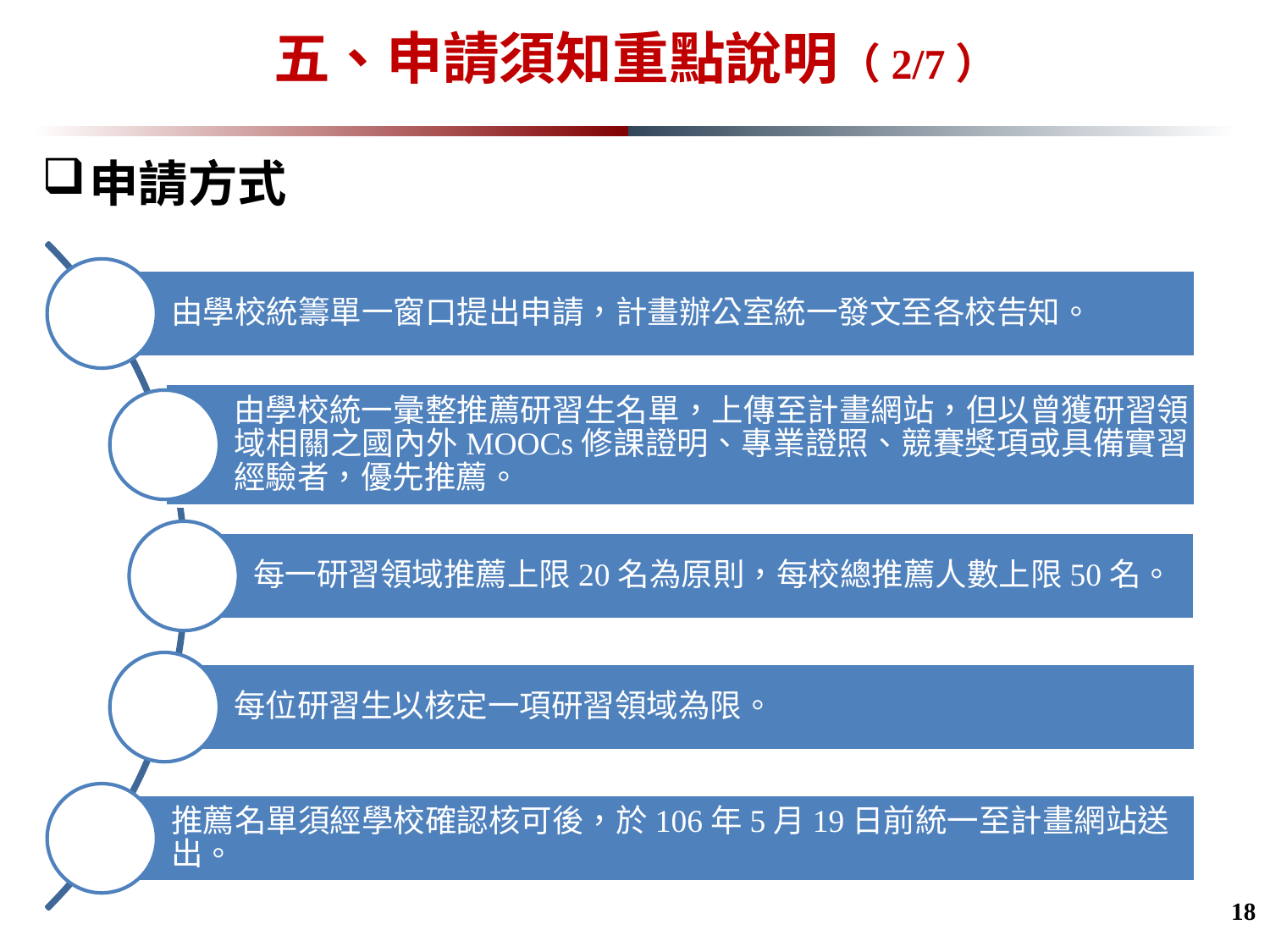

# 五、申請須知重點說明（2/7）
申請方式
由學校統籌單一窗口提出申請，計畫辦公室統一發文至各校告知。
由學校統一彙整推薦研習生名單，上傳至計畫網站，但以曾獲研習領域相關之國內外MOOCs修課證明、專業證照、競賽獎項或具備實習經驗者，優先推薦。
每一研習領域推薦上限20名為原則，每校總推薦人數上限50名。
每位研習生以核定一項研習領域為限。
推薦名單須經學校確認核可後，於106年5月19日前統一至計畫網站送出。